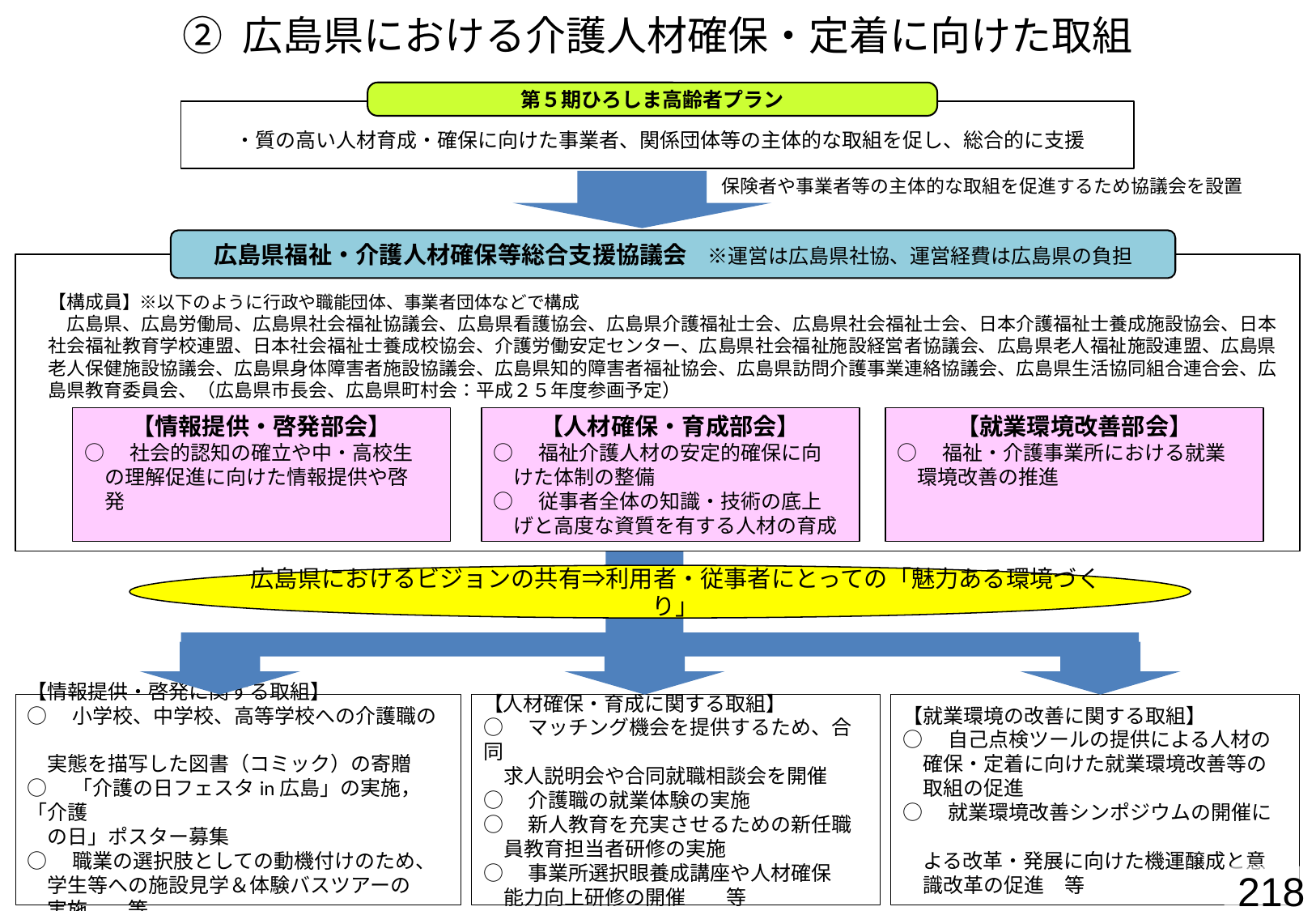

② 広島県における介護人材確保・定着に向けた取組
第５期ひろしま高齢者プラン

・質の高い人材育成・確保に向けた事業者、関係団体等の主体的な取組を促し、総合的に支援

保険者や事業者等の主体的な取組を促進するため協議会を設置
広島県福祉・介護人材確保等総合支援協議会　※運営は広島県社協、運営経費は広島県の負担

【構成員】※以下のように行政や職能団体、事業者団体などで構成
　広島県、広島労働局、広島県社会福祉協議会、広島県看護協会、広島県介護福祉士会、広島県社会福祉士会、日本介護福祉士養成施設協会、日本社会福祉教育学校連盟、日本社会福祉士養成校協会、介護労働安定センター、広島県社会福祉施設経営者協議会、広島県老人福祉施設連盟、広島県老人保健施設協議会、広島県身体障害者施設協議会、広島県知的障害者福祉協会、広島県訪問介護事業連絡協議会、広島県生活協同組合連合会、広島県教育委員会、（広島県市長会、広島県町村会：平成２５年度参画予定）
【情報提供・啓発部会】
○　社会的認知の確立や中・高校生
　の理解促進に向けた情報提供や啓
　発

【人材確保・育成部会】
○　福祉介護人材の安定的確保に向
　けた体制の整備
○　従事者全体の知識・技術の底上
　げと高度な資質を有する人材の育成
【就業環境改善部会】
○　福祉・介護事業所における就業
　環境改善の推進

広島県におけるビジョンの共有⇒利用者・従事者にとっての「魅力ある環境づくり」

【情報提供・啓発に関する取組】
○　小学校、中学校、高等学校への介護職の
　実態を描写した図書（コミック）の寄贈
○　「介護の日フェスタin広島」の実施，「介護
　の日」ポスター募集
○　職業の選択肢としての動機付けのため、
　学生等への施設見学＆体験バスツアーの
　実施　　等
【人材確保・育成に関する取組】
○　マッチング機会を提供するため、合同
　求人説明会や合同就職相談会を開催
○　介護職の就業体験の実施
○　新人教育を充実させるための新任職
　員教育担当者研修の実施
○　事業所選択眼養成講座や人材確保
　能力向上研修の開催　　等
【就業環境の改善に関する取組】
○　自己点検ツールの提供による人材の
　確保・定着に向けた就業環境改善等の
　取組の促進
○　就業環境改善シンポジウムの開催に
　よる改革・発展に向けた機運醸成と意
　識改革の促進　等
218